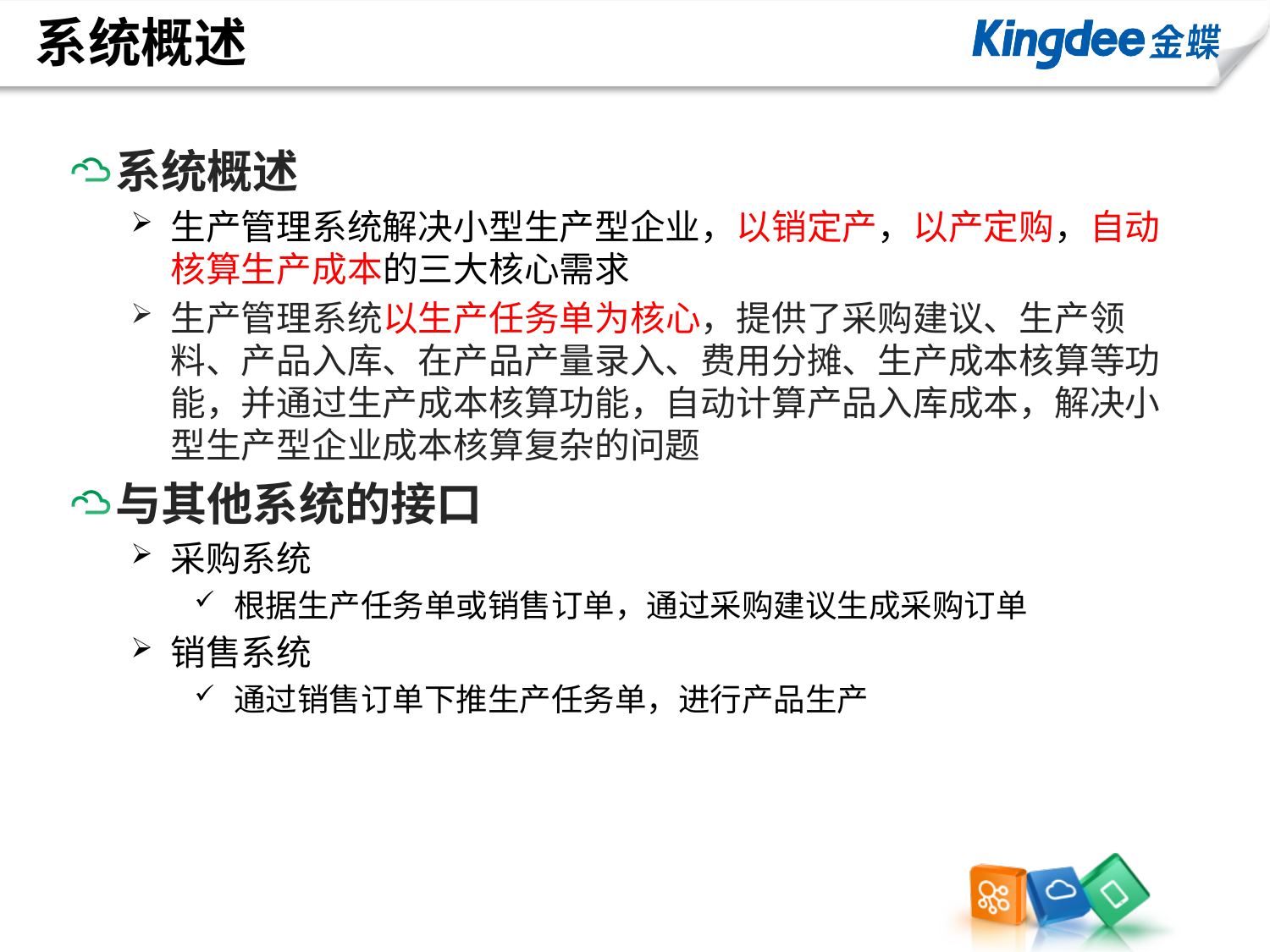

# 系统概述
系统概述
生产管理系统解决小型生产型企业，以销定产，以产定购，自动核算生产成本的三大核心需求
生产管理系统以生产任务单为核心，提供了采购建议、生产领料、产品入库、在产品产量录入、费用分摊、生产成本核算等功能，并通过生产成本核算功能，自动计算产品入库成本，解决小型生产型企业成本核算复杂的问题
与其他系统的接口
采购系统
根据生产任务单或销售订单，通过采购建议生成采购订单
销售系统
通过销售订单下推生产任务单，进行产品生产